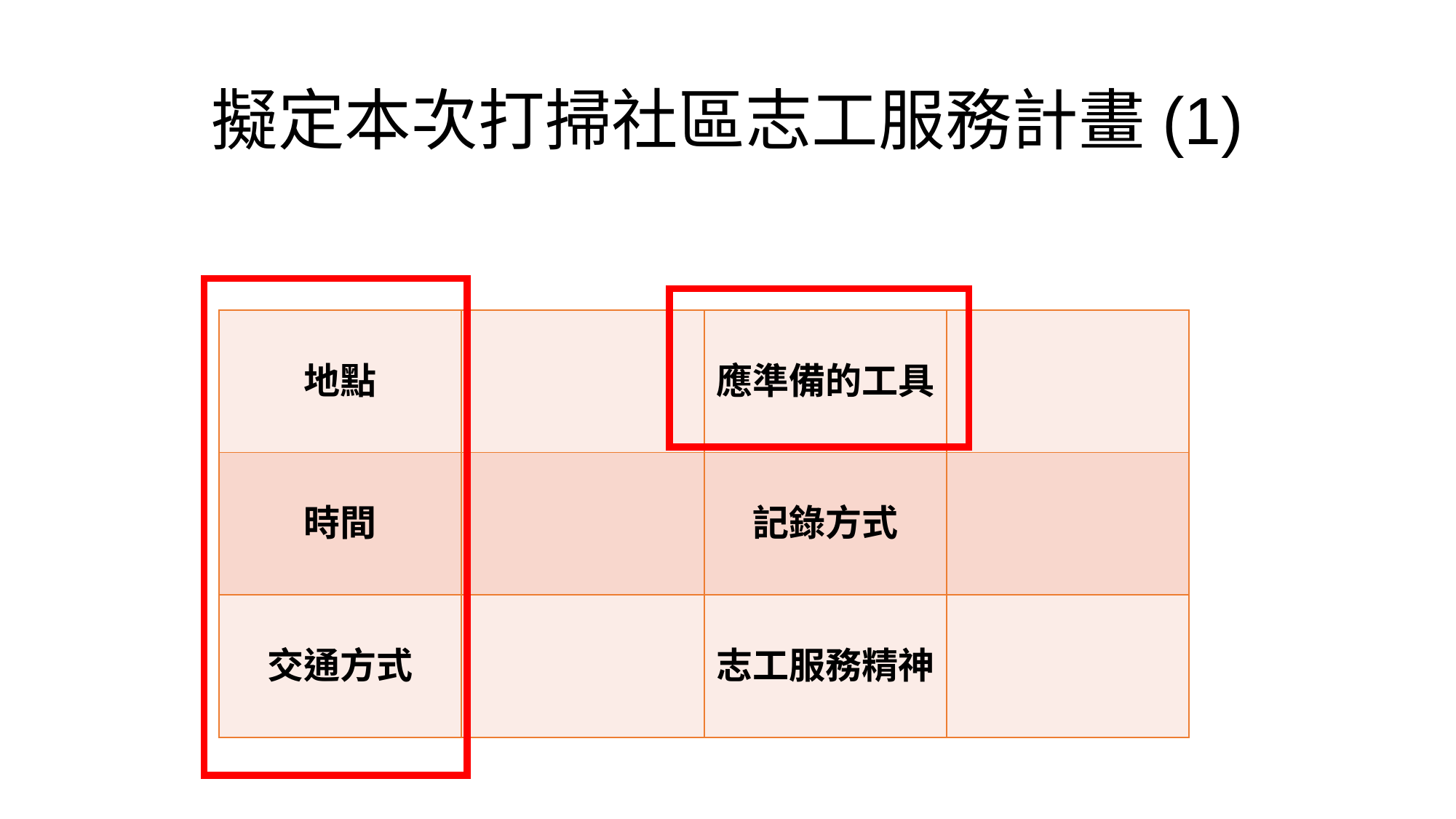

# 擬定本次打掃社區志工服務計畫(1)

| 地點 |  | 應準備的工具 |  |
| --- | --- | --- | --- |
| 時間 |  | 記錄方式 |  |
| 交通方式 |  | 志工服務精神 |  |